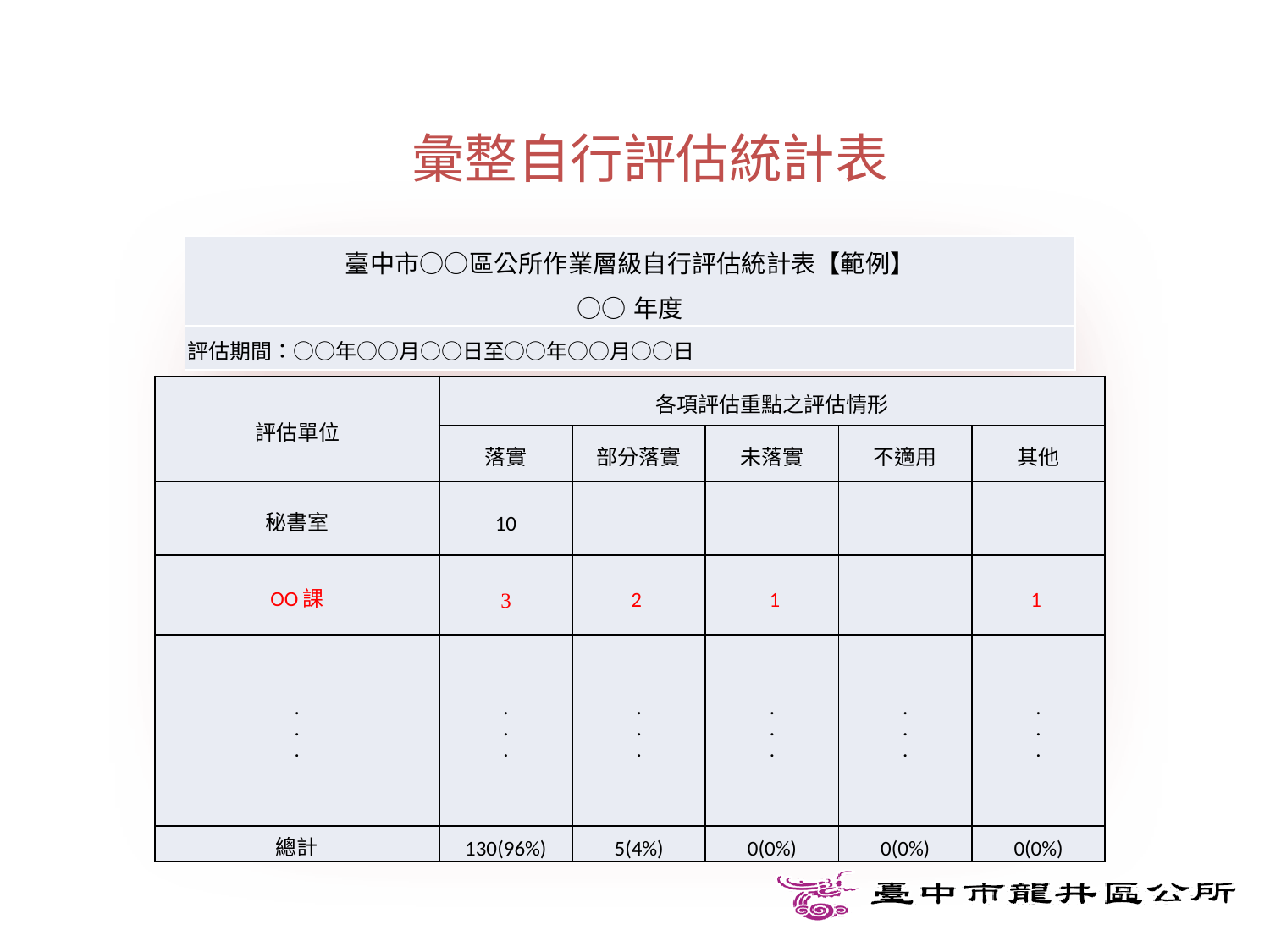

彙整自行評估統計表
| 臺中市○○區公所作業層級自行評估統計表【範例】 |
| --- |
| ○○年度 |
| 評估期間：○○年○○月○○日至○○年○○月○○日 |
| 評估單位 | 各項評估重點之評估情形 |  |  |  |  |
| --- | --- | --- | --- | --- | --- |
|  | 落實 | 部分落實 | 未落實 | 不適用 | 其他 |
| 秘書室 | 10 |  |  |  |  |
| OO課 | 3 | 2 | 1 |  | 1 |
| . . . | . . . | . . . | . . . | . . . | . . . |
| 總計 | 130(96%) | 5(4%) | 0(0%) | 0(0%) | 0(0%) |